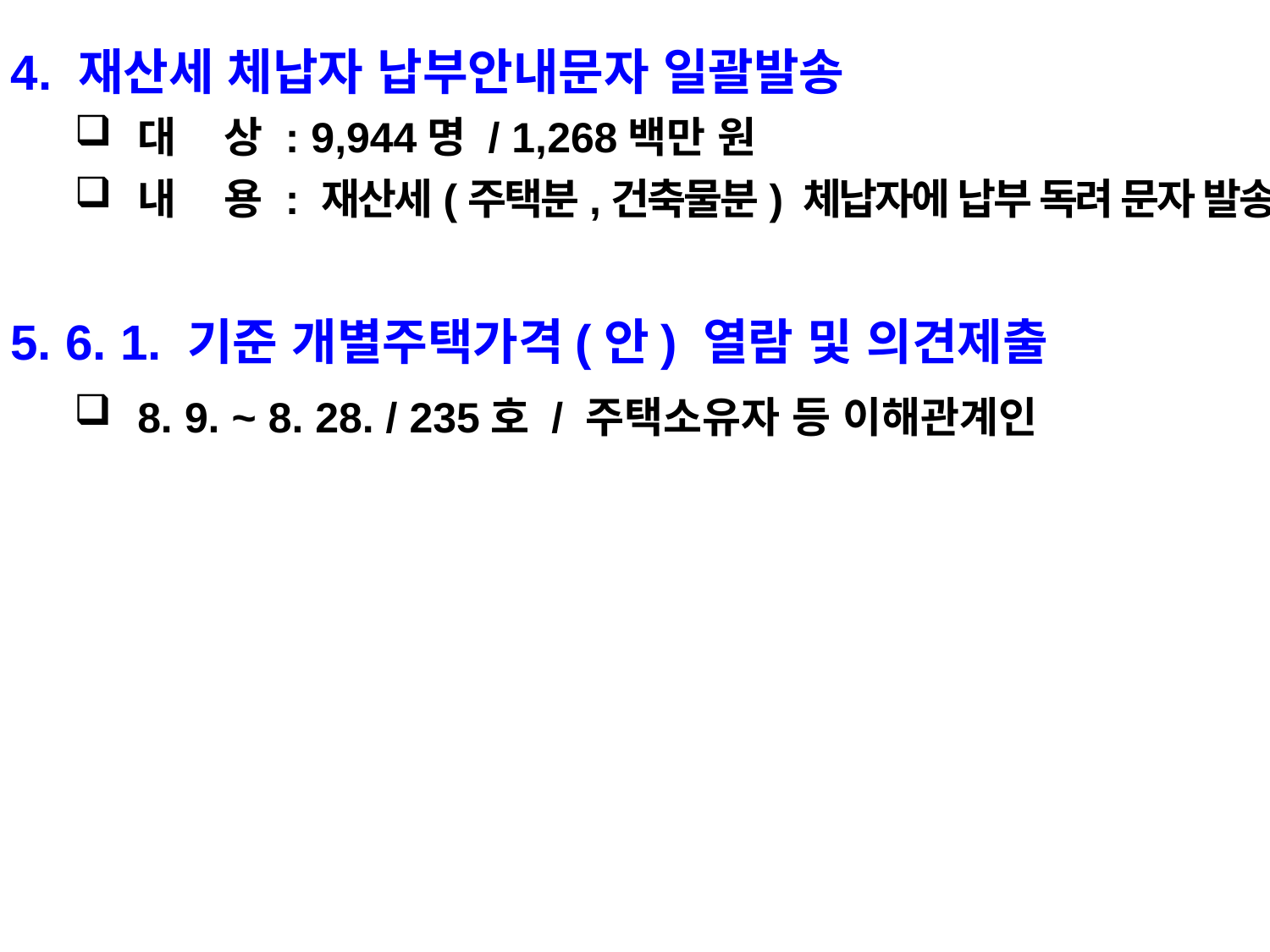

4. 재산세 체납자 납부안내문자 일괄발송
대    상 : 9,944명 / 1,268백만 원
내    용 : 재산세(주택분,건축물분) 체납자에 납부 독려 문자 발송

5. 6. 1. 기준 개별주택가격(안) 열람 및 의견제출
8. 9. ~ 8. 28. / 235호 / 주택소유자 등 이해관계인